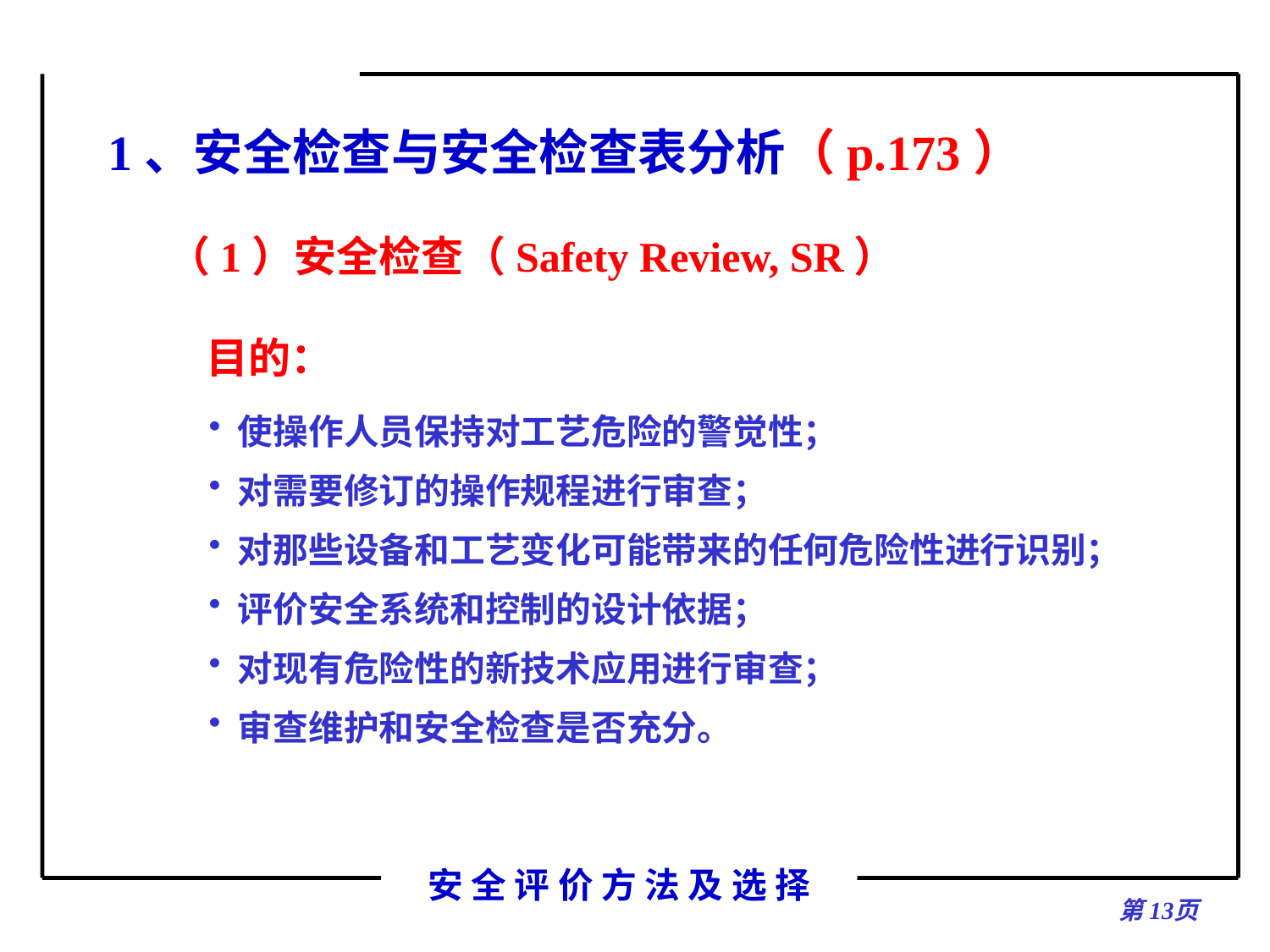

# 1、安全检查与安全检查表分析（p.173）
（1）安全检查（Safety Review, SR）
    目的：
 使操作人员保持对工艺危险的警觉性；
 对需要修订的操作规程进行审查；
 对那些设备和工艺变化可能带来的任何危险性进行识别；
 评价安全系统和控制的设计依据；
 对现有危险性的新技术应用进行审查；
 审查维护和安全检查是否充分。
第13页